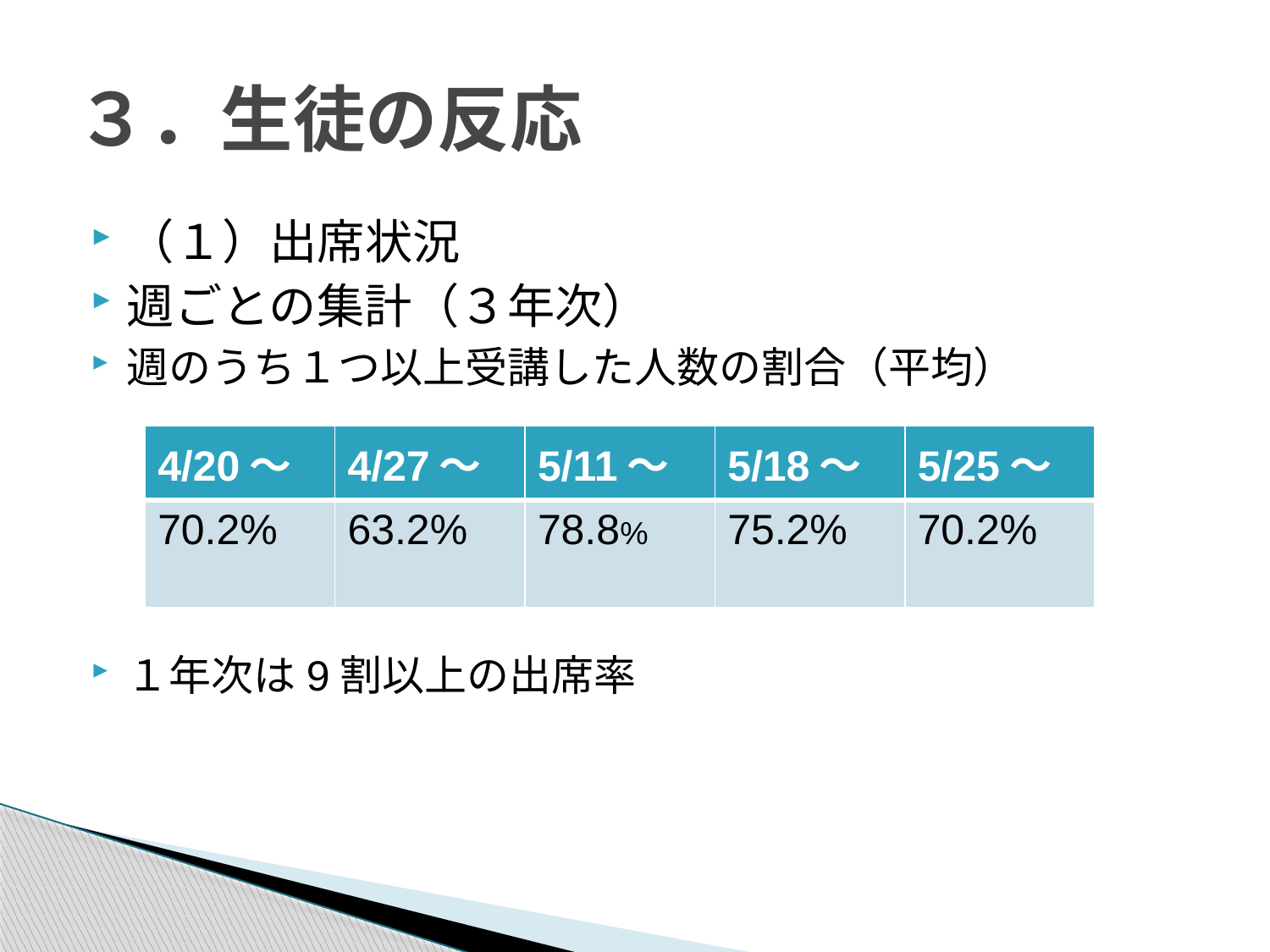

# ３．生徒の反応
（１）出席状況
週ごとの集計（３年次）
週のうち１つ以上受講した人数の割合（平均）

１年次は9割以上の出席率
| 4/20～ | 4/27～ | 5/11～ | 5/18～ | 5/25～ |
| --- | --- | --- | --- | --- |
| 70.2% | 63.2% | 78.8% | 75.2% | 70.2% |